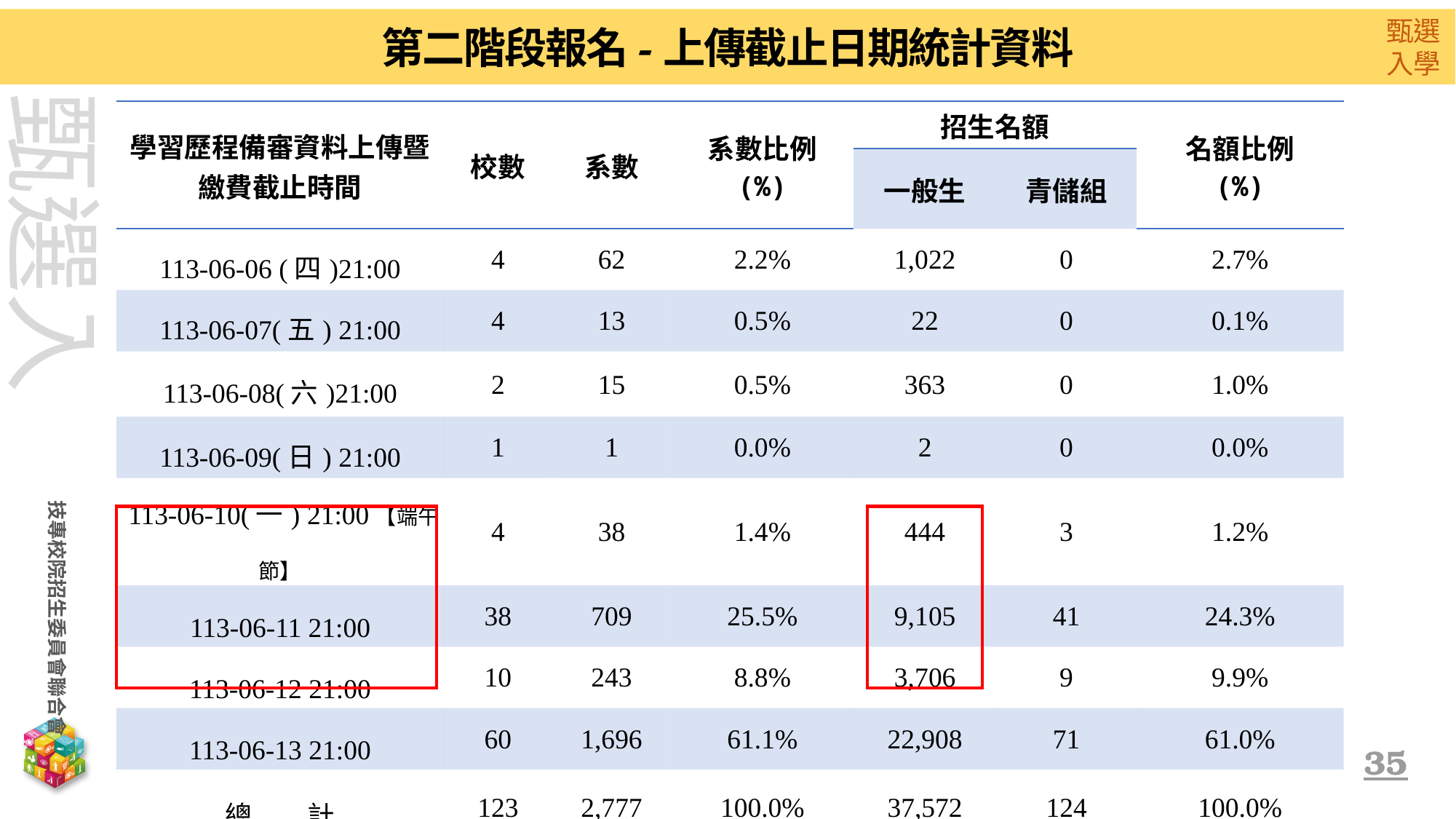

第二階段報名-上傳截止日期統計資料
| 學習歷程備審資料上傳暨繳費截止時間 | 校數 | 系數 | 系數比例 (%) | 招生名額 |  | 名額比例 (%) |
| --- | --- | --- | --- | --- | --- | --- |
|  |  |  |  | 一般生 | 青儲組 |  |
| 113-06-06 (四)21:00 | 4 | 62 | 2.2% | 1,022 | 0 | 2.7% |
| 113-06-07(五) 21:00 | 4 | 13 | 0.5% | 22 | 0 | 0.1% |
| 113-06-08(六)21:00 | 2 | 15 | 0.5% | 363 | 0 | 1.0% |
| 113-06-09(日) 21:00 | 1 | 1 | 0.0% | 2 | 0 | 0.0% |
| 113-06-10(一) 21:00【端午節】 | 4 | 38 | 1.4% | 444 | 3 | 1.2% |
| 113-06-11 21:00 | 38 | 709 | 25.5% | 9,105 | 41 | 24.3% |
| 113-06-12 21:00 | 10 | 243 | 8.8% | 3,706 | 9 | 9.9% |
| 113-06-13 21:00 | 60 | 1,696 | 61.1% | 22,908 | 71 | 61.0% |
| 總　　計 | 123 | 2,777 | 100.0% | 37,572 | 124 | 100.0% |

35